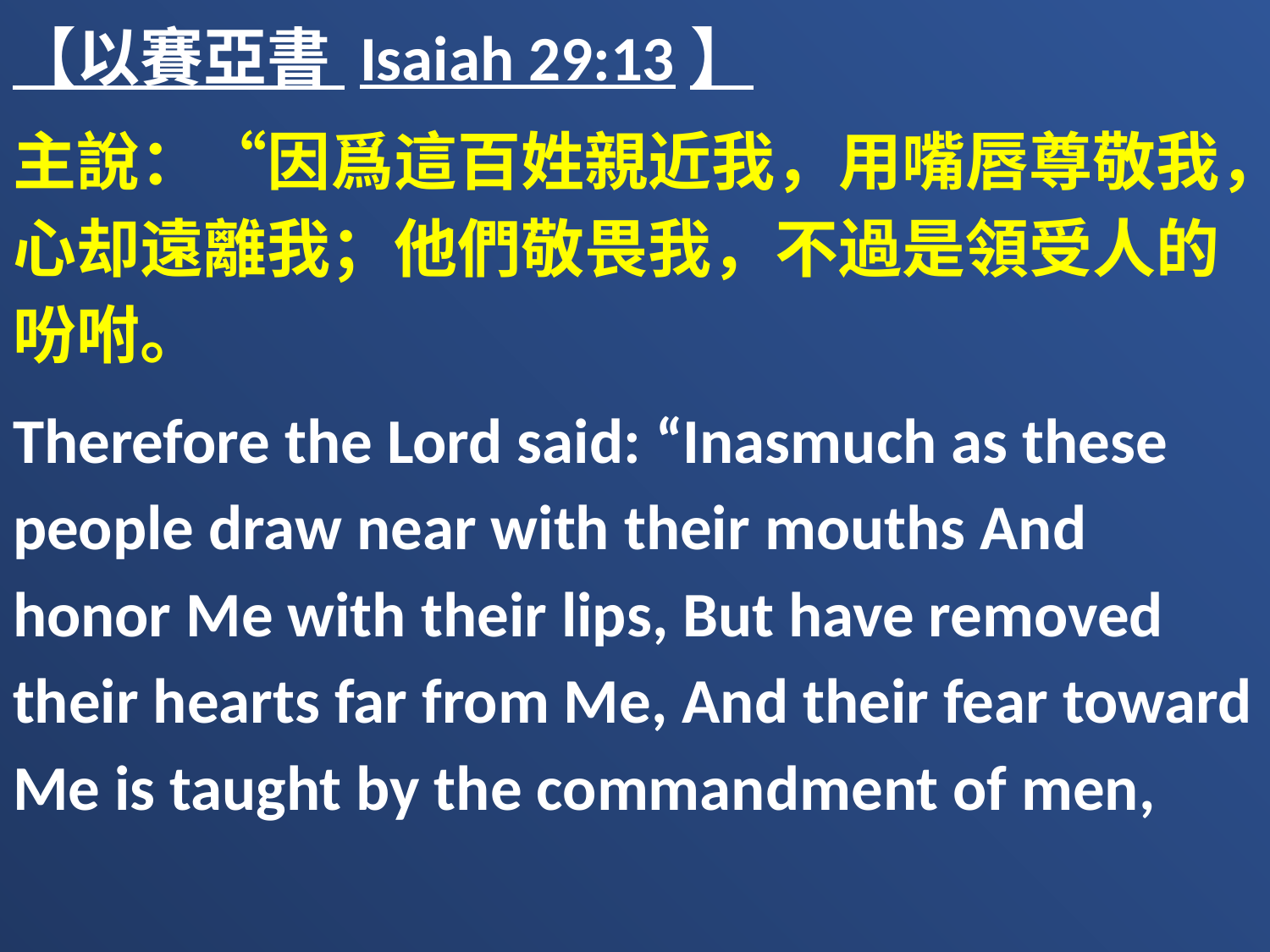

【以賽亞書 Isaiah 29:13】
主說：“因爲這百姓親近我，用嘴唇尊敬我，心却遠離我；他們敬畏我，不過是領受人的吩咐。
Therefore the Lord said: “Inasmuch as these people draw near with their mouths And honor Me with their lips, But have removed their hearts far from Me, And their fear toward Me is taught by the commandment of men,